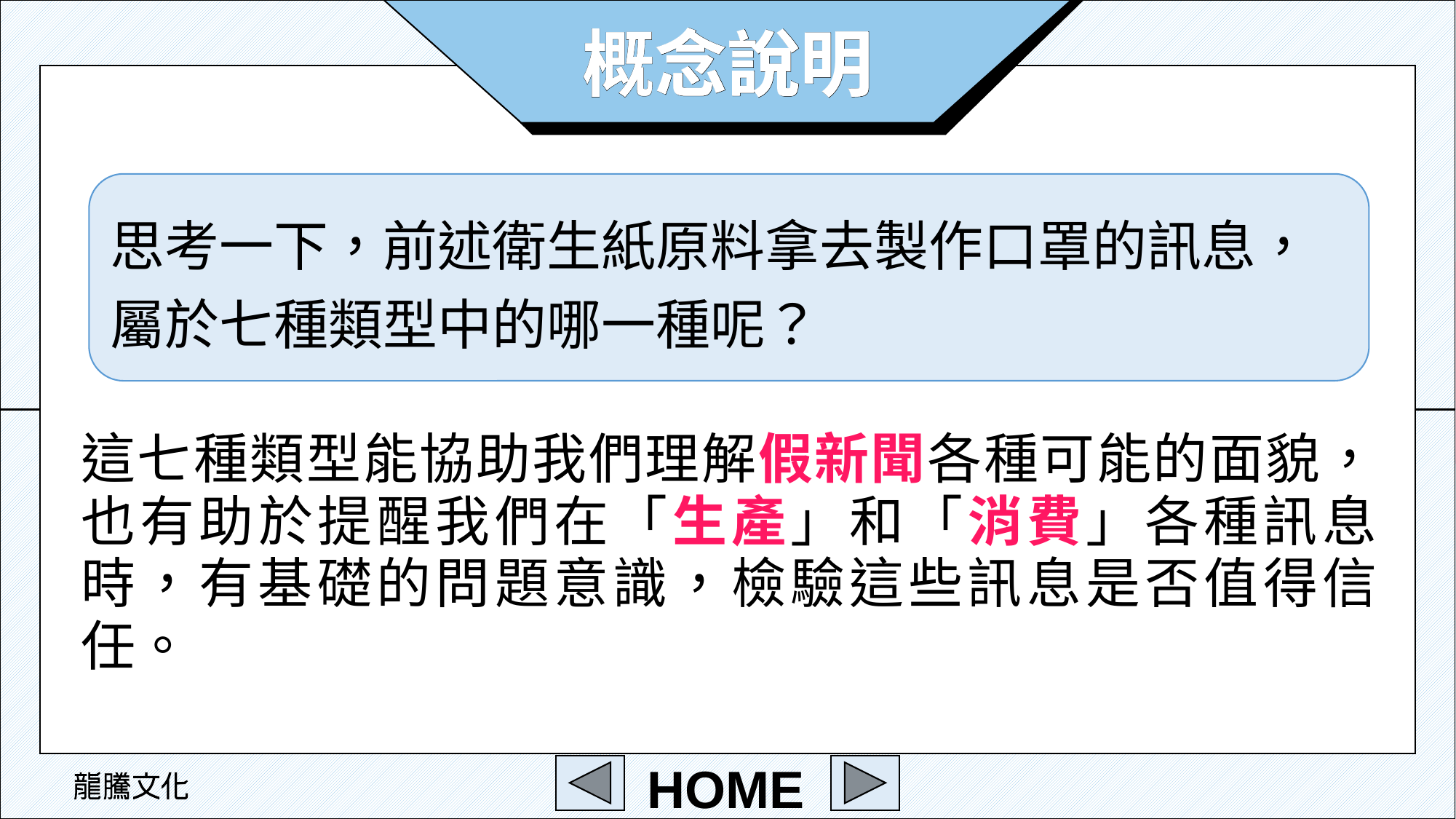

思考一下，前述衛生紙原料拿去製作口罩的訊息，屬於七種類型中的哪一種呢？
這七種類型能協助我們理解假新聞各種可能的面貌，也有助於提醒我們在「生產」和「消費」各種訊息時，有基礎的問題意識，檢驗這些訊息是否值得信任。